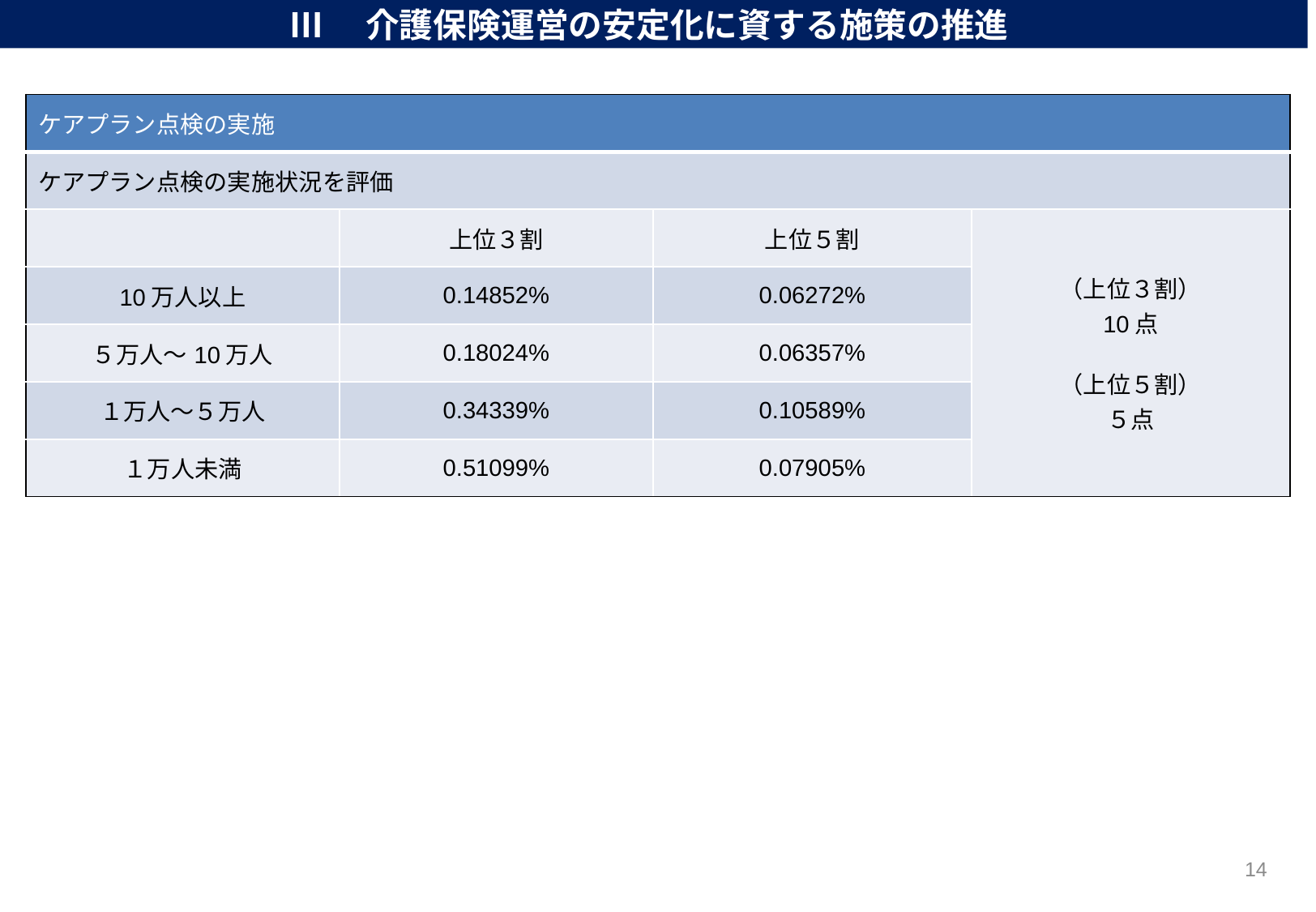

Ⅲ　介護保険運営の安定化に資する施策の推進
| ケアプラン点検の実施 |  |  |  |
| --- | --- | --- | --- |
| ケアプラン点検の実施状況を評価 |  |  |  |
|  | 上位３割 | 上位５割 | （上位３割） 10点 （上位５割） ５点 |
| 10万人以上 | 0.14852% | 0.06272% |  |
| ５万人～10万人 | 0.18024% | 0.06357% |  |
| １万人～５万人 | 0.34339% | 0.10589% |  |
| １万人未満 | 0.51099% | 0.07905% |  |
14